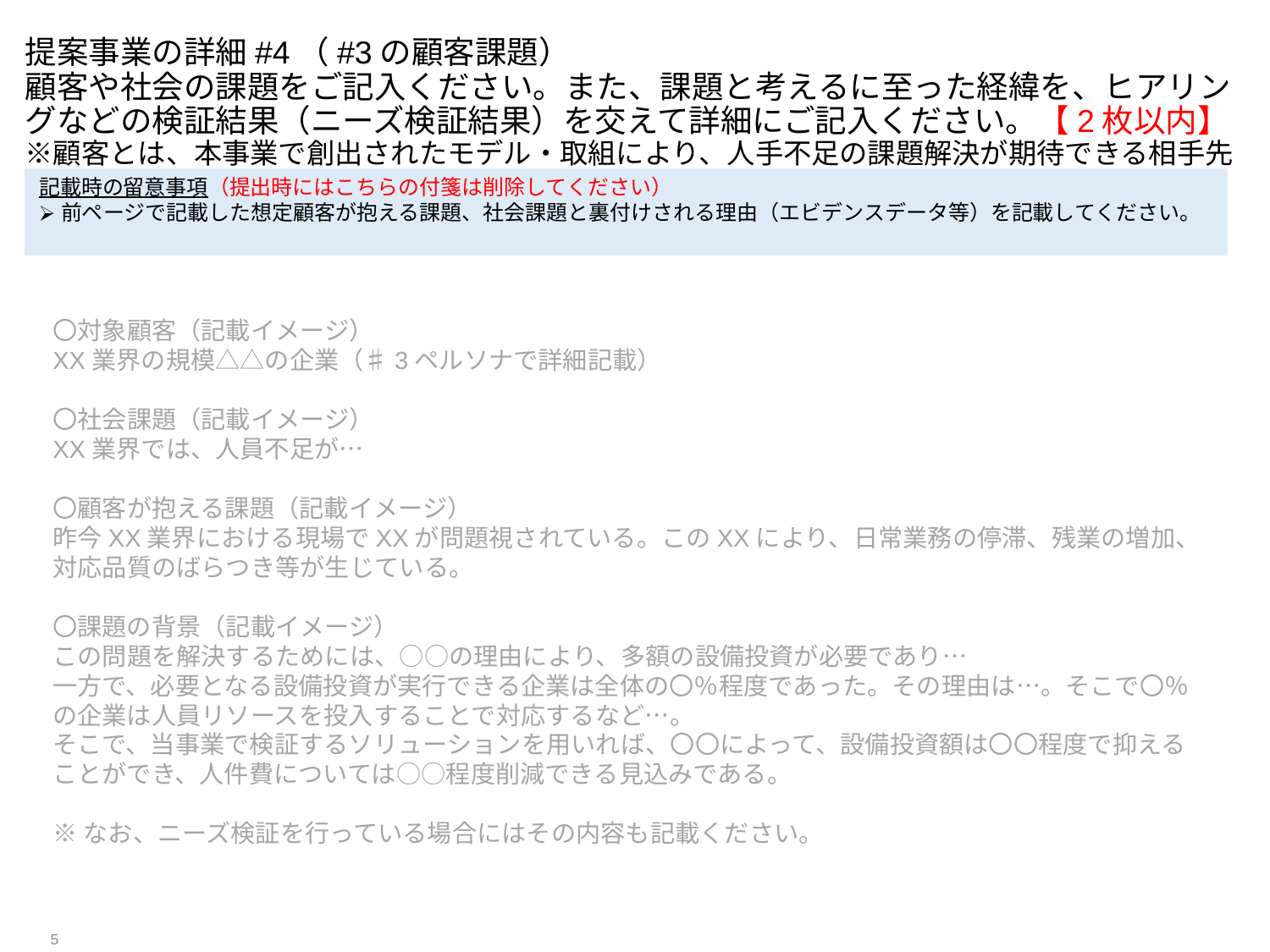

# 提案事業の詳細#4（#3の顧客課題） 顧客や社会の課題をご記入ください。また、課題と考えるに至った経緯を、ヒアリングなどの検証結果（ニーズ検証結果）を交えて詳細にご記入ください。【2枚以内】 ※顧客とは、本事業で創出されたモデル・取組により、人手不足の課題解決が期待できる相手先を指します
記載時の留意事項（提出時にはこちらの付箋は削除してください）
前ページで記載した想定顧客が抱える課題、社会課題と裏付けされる理由（エビデンスデータ等）を記載してください。
〇対象顧客（記載イメージ）
XX業界の規模△△の企業（♯3ペルソナで詳細記載）

〇社会課題（記載イメージ）
XX業界では、人員不足が…

〇顧客が抱える課題（記載イメージ）
昨今XX業界における現場でXXが問題視されている。このXXにより、日常業務の停滞、残業の増加、対応品質のばらつき等が生じている。

〇課題の背景（記載イメージ）
この問題を解決するためには、○○の理由により、多額の設備投資が必要であり…
一方で、必要となる設備投資が実行できる企業は全体の〇％程度であった。その理由は…。そこで〇％の企業は人員リソースを投入することで対応するなど…。
そこで、当事業で検証するソリューションを用いれば、〇〇によって、設備投資額は〇〇程度で抑えることができ、人件費については○○程度削減できる見込みである。

※なお、ニーズ検証を行っている場合にはその内容も記載ください。
5